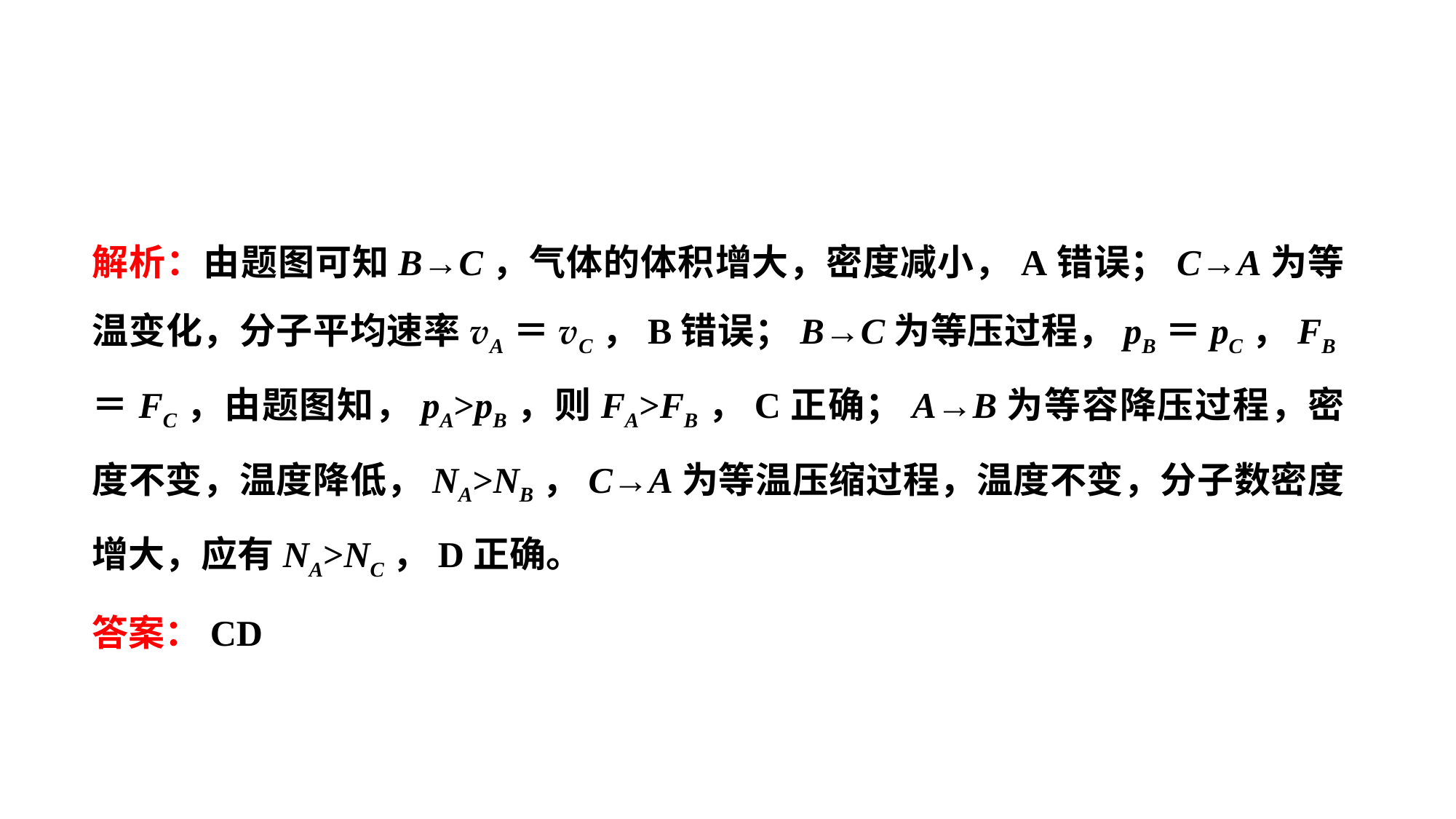

解析：由题图可知B→C，气体的体积增大，密度减小，A错误；C→A为等温变化，分子平均速率vA＝vC，B错误；B→C为等压过程，pB＝pC，FB＝FC，由题图知，pA>pB，则FA>FB，C正确；A→B为等容降压过程，密度不变，温度降低，NA>NB，C→A为等温压缩过程，温度不变，分子数密度增大，应有NA>NC，D正确。
答案：CD